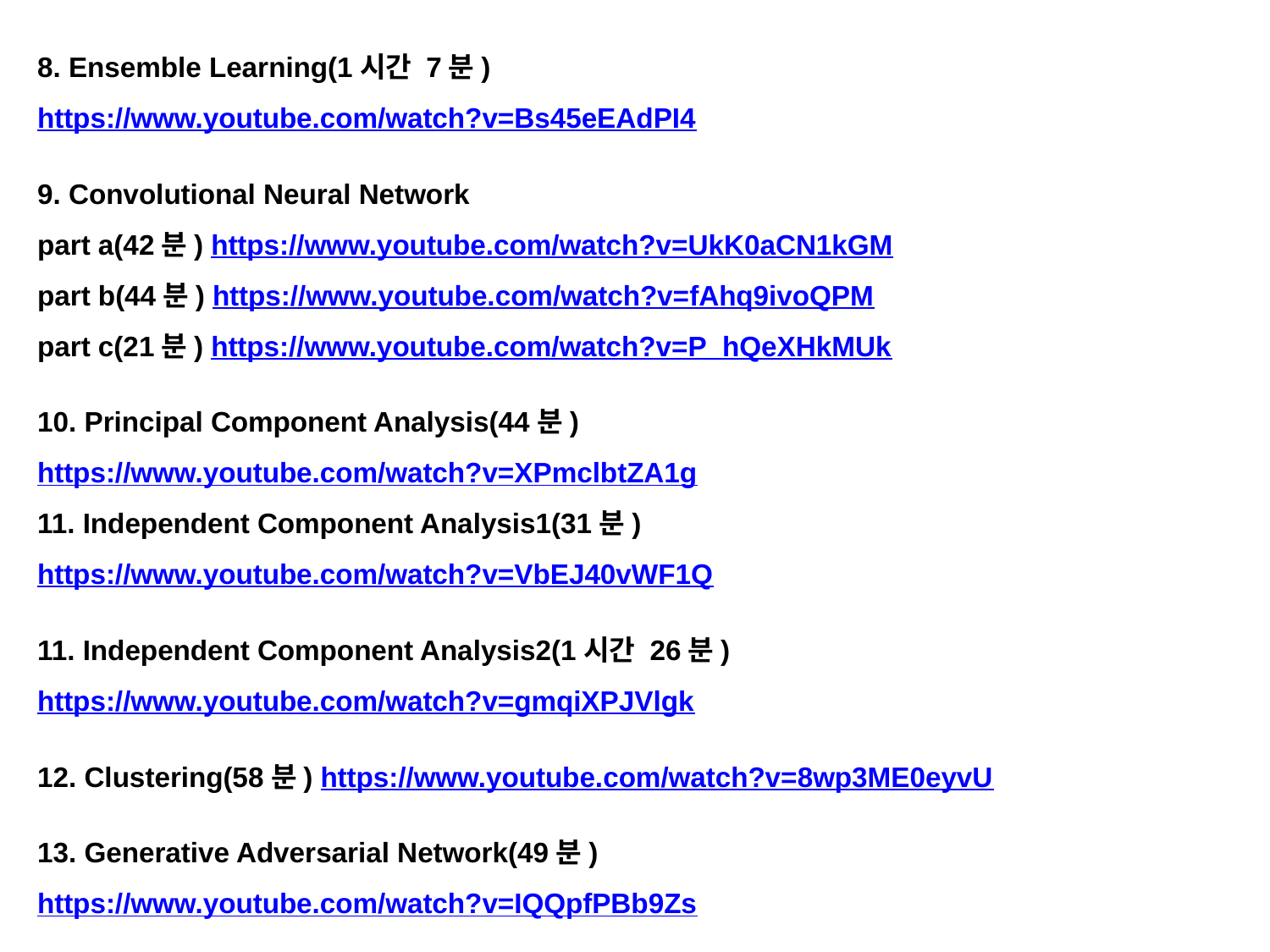

8. Ensemble Learning(1시간 7분) https://www.youtube.com/watch?v=Bs45eEAdPI4

9. Convolutional Neural Network
part a(42분) https://www.youtube.com/watch?v=UkK0aCN1kGM
part b(44분) https://www.youtube.com/watch?v=fAhq9ivoQPM
part c(21분) https://www.youtube.com/watch?v=P_hQeXHkMUk

10. Principal Component Analysis(44분) https://www.youtube.com/watch?v=XPmclbtZA1g
11. Independent Component Analysis1(31분) https://www.youtube.com/watch?v=VbEJ40vWF1Q

11. Independent Component Analysis2(1시간 26분) https://www.youtube.com/watch?v=gmqiXPJVlgk

12. Clustering(58분) https://www.youtube.com/watch?v=8wp3ME0eyvU

13. Generative Adversarial Network(49분) https://www.youtube.com/watch?v=IQQpfPBb9Zs